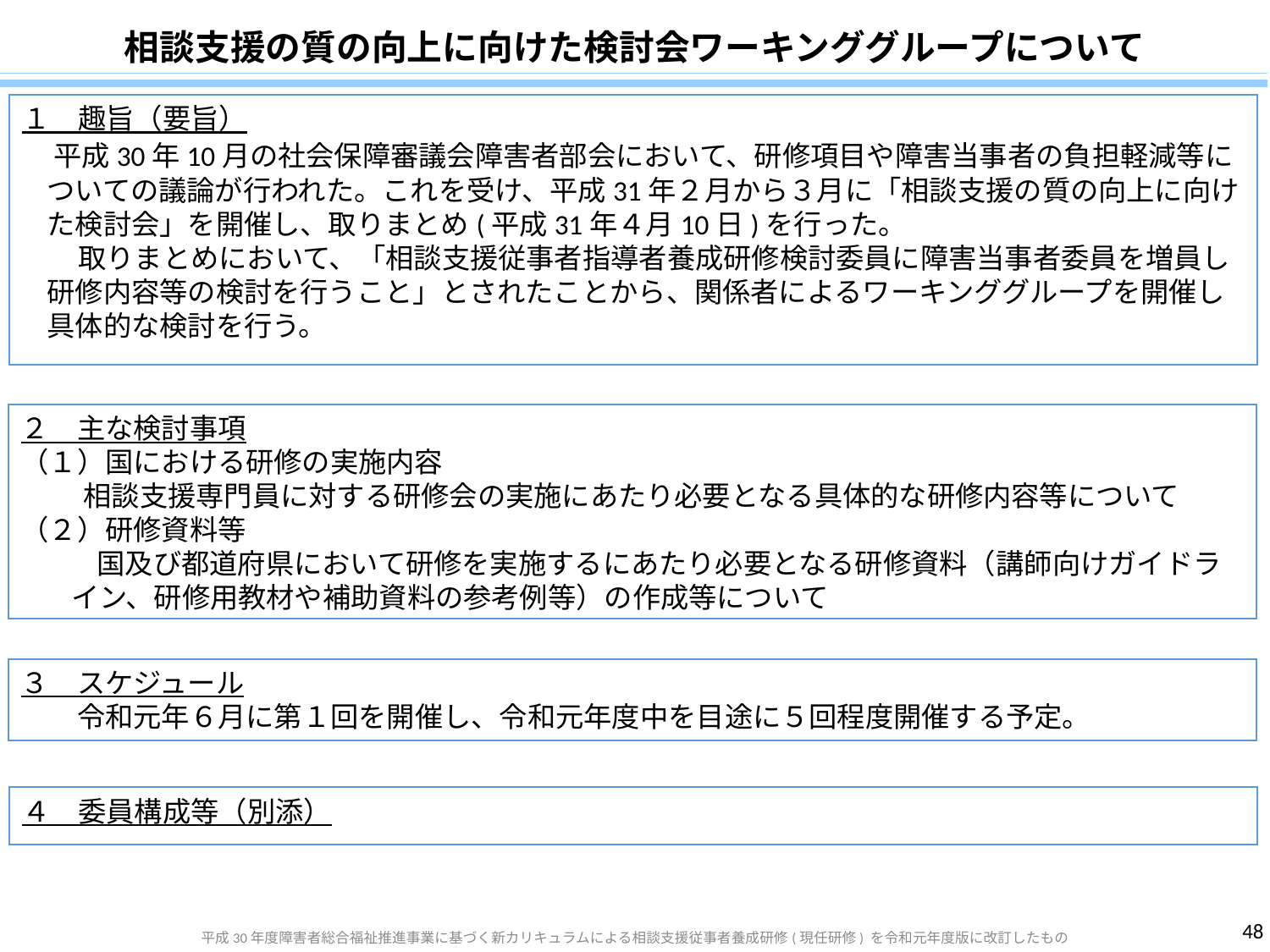

相談支援の質の向上に向けた検討会ワーキンググループについて
１　趣旨（要旨）
　平成30年10月の社会保障審議会障害者部会において、研修項目や障害当事者の負担軽減等についての議論が行われた。これを受け、平成31年２月から３月に「相談支援の質の向上に向けた検討会」を開催し、取りまとめ(平成31年４月10日)を行った。
　　取りまとめにおいて、「相談支援従事者指導者養成研修検討委員に障害当事者委員を増員し研修内容等の検討を行うこと」とされたことから、関係者によるワーキンググループを開催し具体的な検討を行う。
２　主な検討事項
（１）国における研修の実施内容
　　 相談支援専門員に対する研修会の実施にあたり必要となる具体的な研修内容等について
（２）研修資料等
       国及び都道府県において研修を実施するにあたり必要となる研修資料（講師向けガイドライン、研修用教材や補助資料の参考例等）の作成等について
３　スケジュール
　　令和元年６月に第１回を開催し、令和元年度中を目途に５回程度開催する予定。

４　委員構成等（別添）

48
平成30年度障害者総合福祉推進事業に基づく新カリキュラムによる相談支援従事者養成研修(現任研修) を令和元年度版に改訂したもの